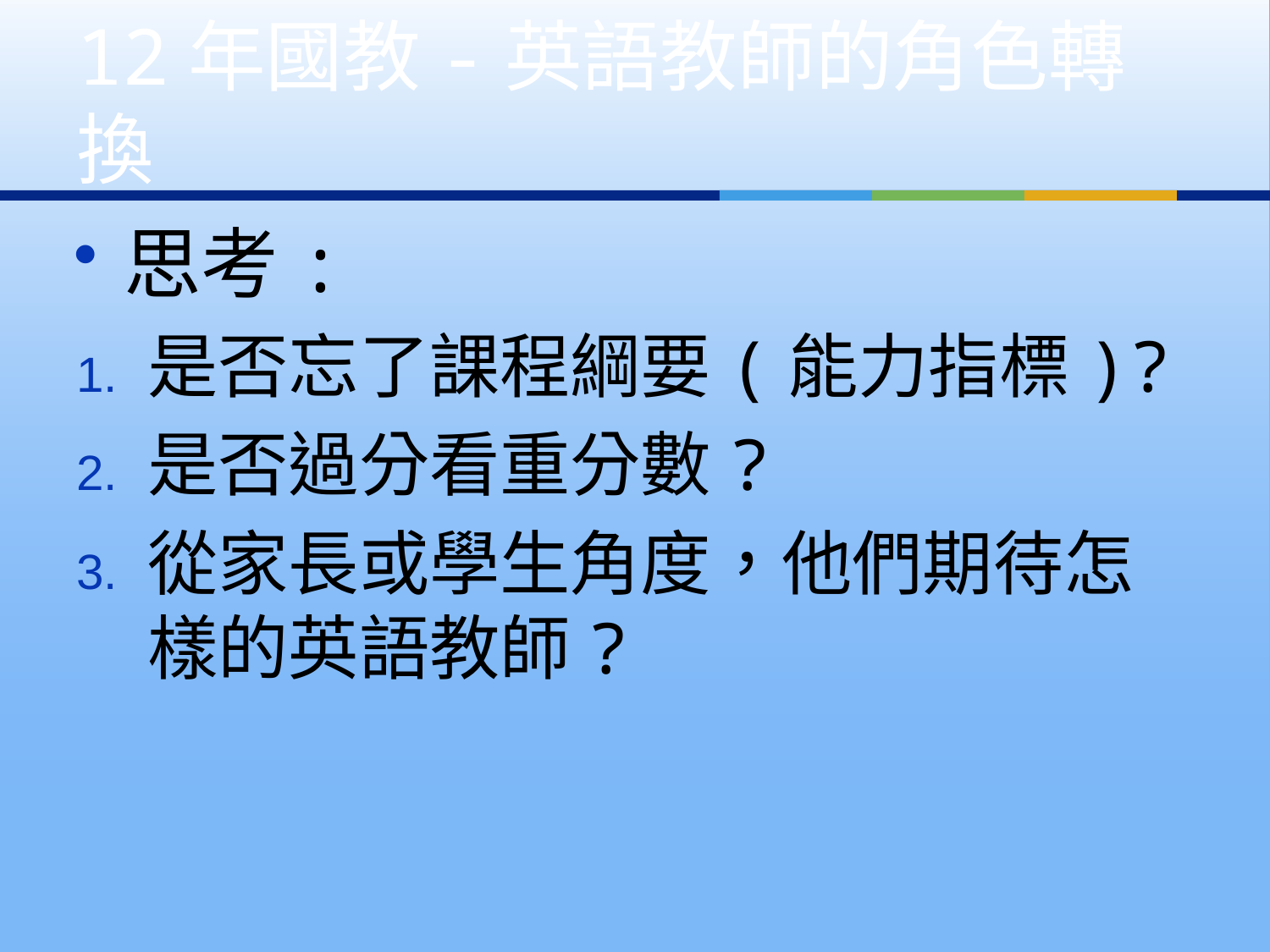

# 12年國教-英語教師的角色轉換
思考:
是否忘了課程綱要(能力指標)?
是否過分看重分數?
從家長或學生角度，他們期待怎樣的英語教師?